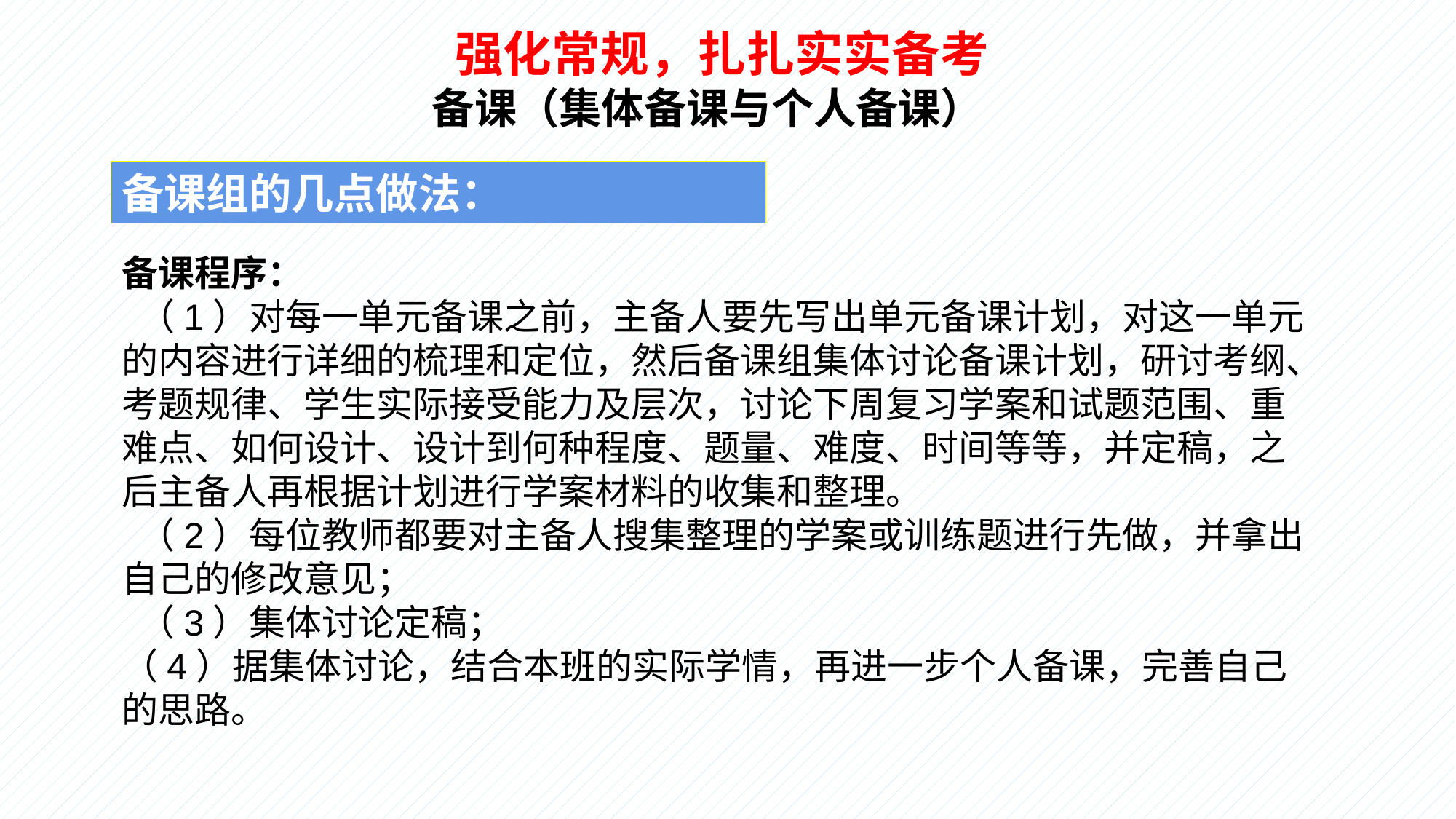

强化常规，扎扎实实备考
备课（集体备课与个人备课）
备课组的几点做法：
备课程序：
 （1）对每一单元备课之前，主备人要先写出单元备课计划，对这一单元的内容进行详细的梳理和定位，然后备课组集体讨论备课计划，研讨考纲、考题规律、学生实际接受能力及层次，讨论下周复习学案和试题范围、重难点、如何设计、设计到何种程度、题量、难度、时间等等，并定稿，之后主备人再根据计划进行学案材料的收集和整理。
 （2）每位教师都要对主备人搜集整理的学案或训练题进行先做，并拿出自己的修改意见；
 （3）集体讨论定稿；
（4）据集体讨论，结合本班的实际学情，再进一步个人备课，完善自己的思路。